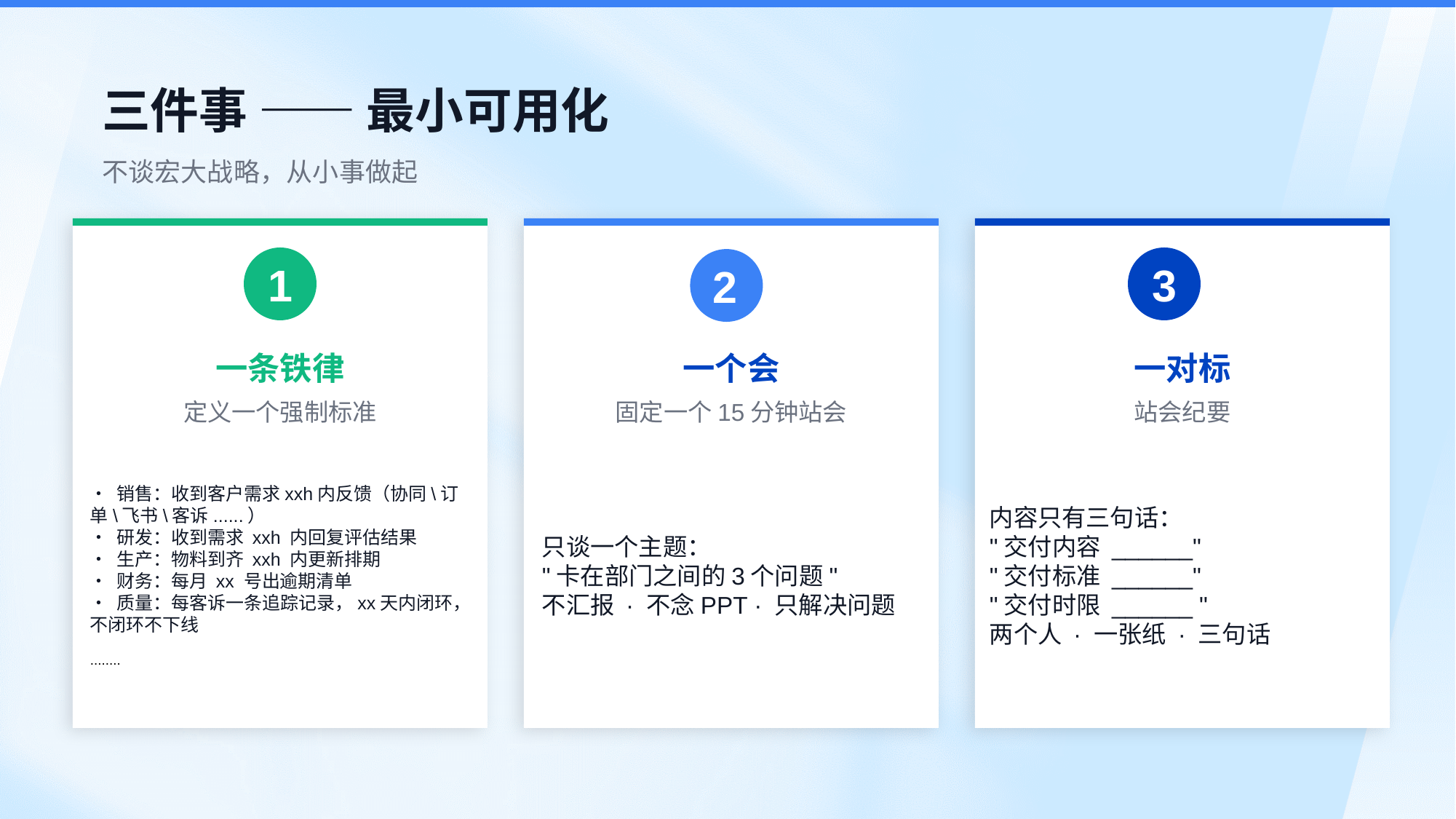

三件事 —— 最小可用化
不谈宏大战略，从小事做起

1

3
2

一条铁律
一个会
一对标
定义一个强制标准
固定一个15分钟站会
站会纪要
• 销售：收到客户需求xxh内反馈（协同\订单\飞书\客诉......）
• 研发：收到需求 xxh 内回复评估结果
• 生产：物料到齐 xxh 内更新排期
• 财务：每月 xx 号出逾期清单
• 质量：每客诉一条追踪记录，xx天内闭环，不闭环不下线

........
只谈一个主题：
"卡在部门之间的3个问题"
不汇报 · 不念PPT · 只解决问题
内容只有三句话：
"交付内容 ______"
"交付标准 ______"
"交付时限 ______ "
两个人 · 一张纸 · 三句话